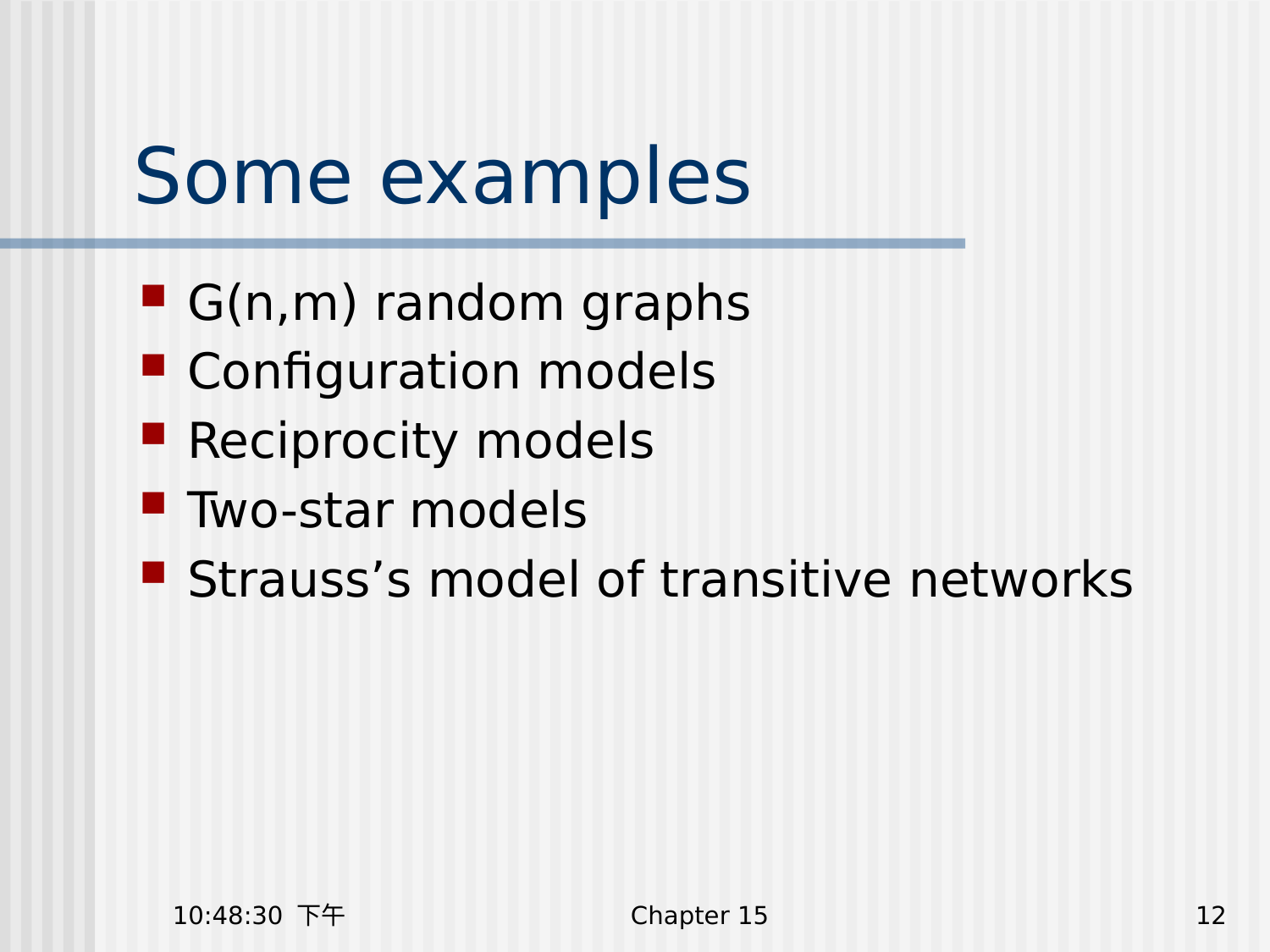

# Some examples
G(n,m) random graphs
Configuration models
Reciprocity models
Two-star models
Strauss’s model of transitive networks
10:48:30 下午
Chapter 15
12